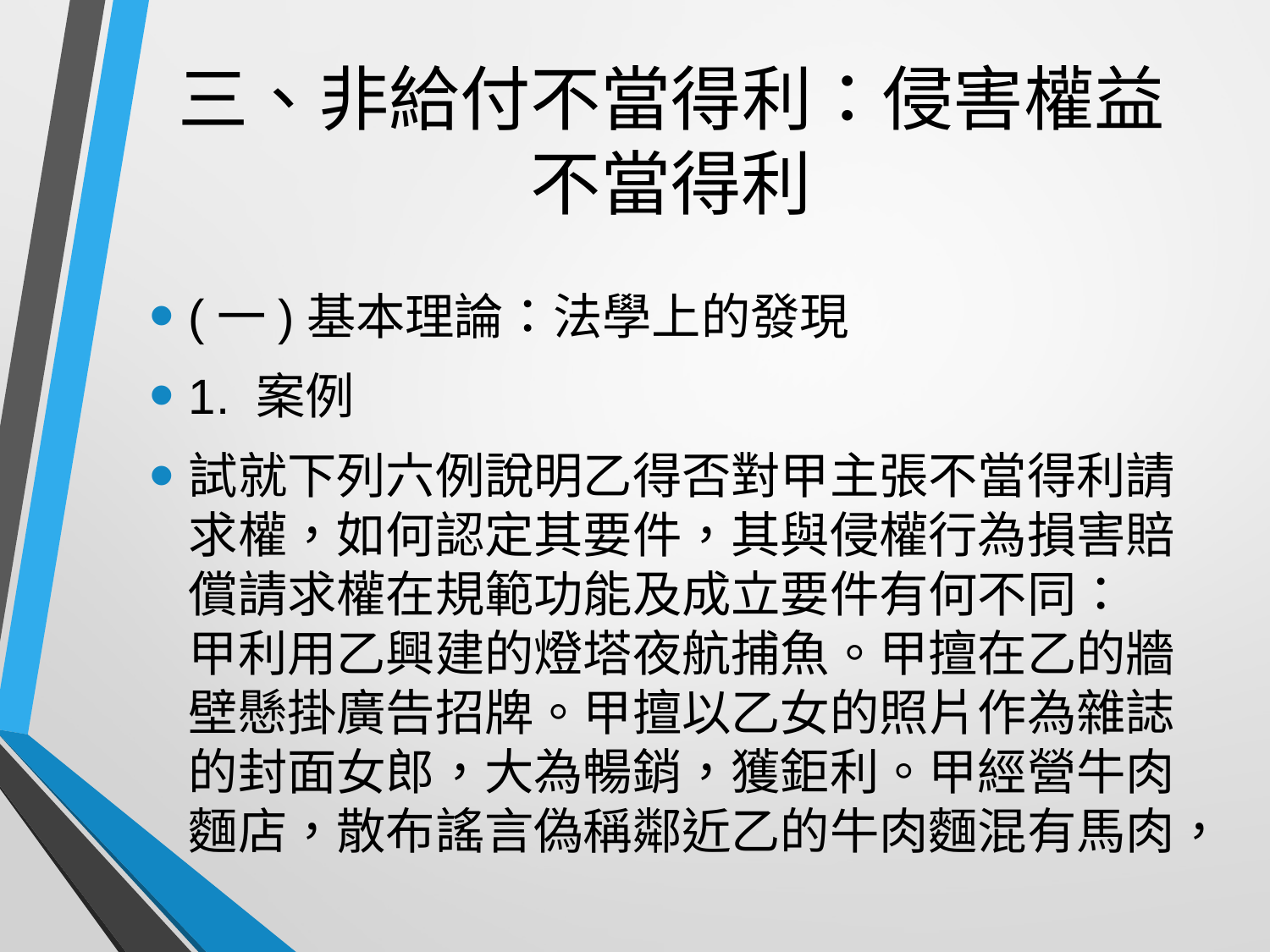

# 三、非給付不當得利：侵害權益不當得利
(一)基本理論：法學上的發現
1. 案例
試就下列六例說明乙得否對甲主張不當得利請求權，如何認定其要件，其與侵權行為損害賠償請求權在規範功能及成立要件有何不同：　甲利用乙興建的燈塔夜航捕魚。甲擅在乙的牆壁懸掛廣告招牌。甲擅以乙女的照片作為雜誌的封面女郎，大為暢銷，獲鉅利。甲經營牛肉麵店，散布謠言偽稱鄰近乙的牛肉麵混有馬肉，